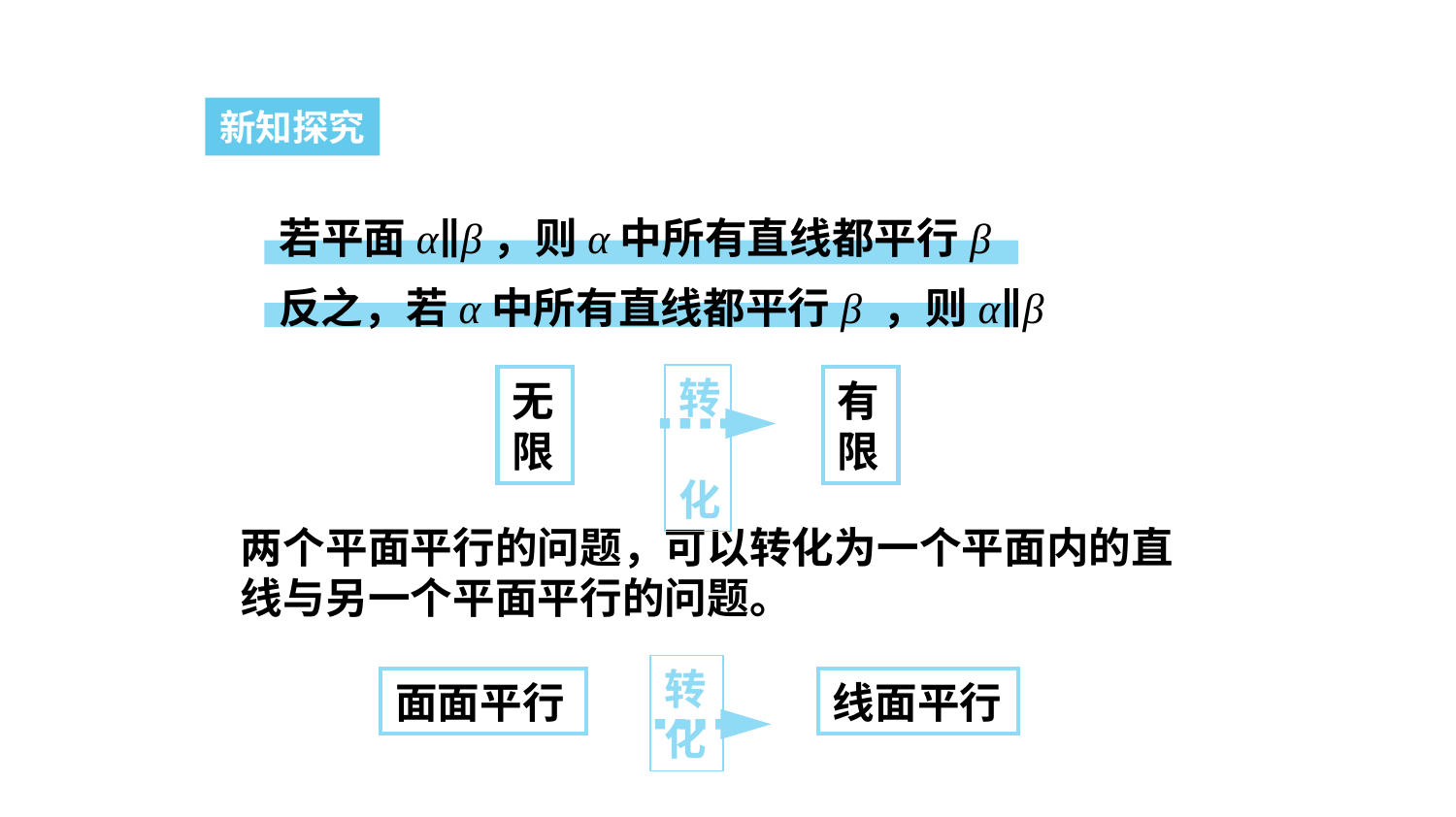

新知探究
若平面α∥β，则α中所有直线都平行β

反之，若α中所有直线都平行β ，则α∥β

转 化

无限
有限
两个平面平行的问题，可以转化为一个平面内的直线与另一个平面平行的问题。
转 化

面面平行
线面平行